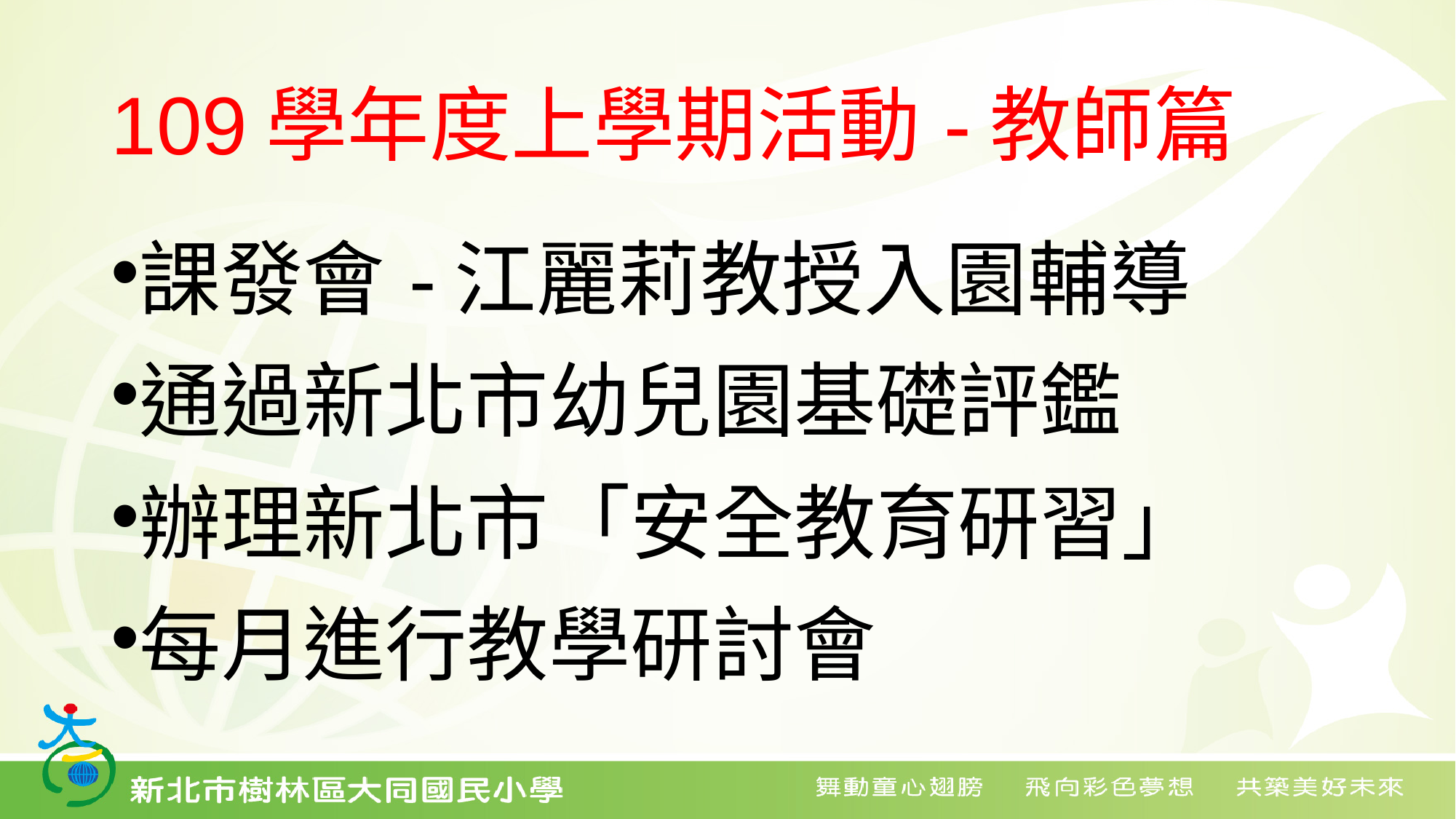

# 109學年度上學期活動-教師篇
課發會-江麗莉教授入園輔導
通過新北市幼兒園基礎評鑑
辦理新北市「安全教育研習」
每月進行教學研討會